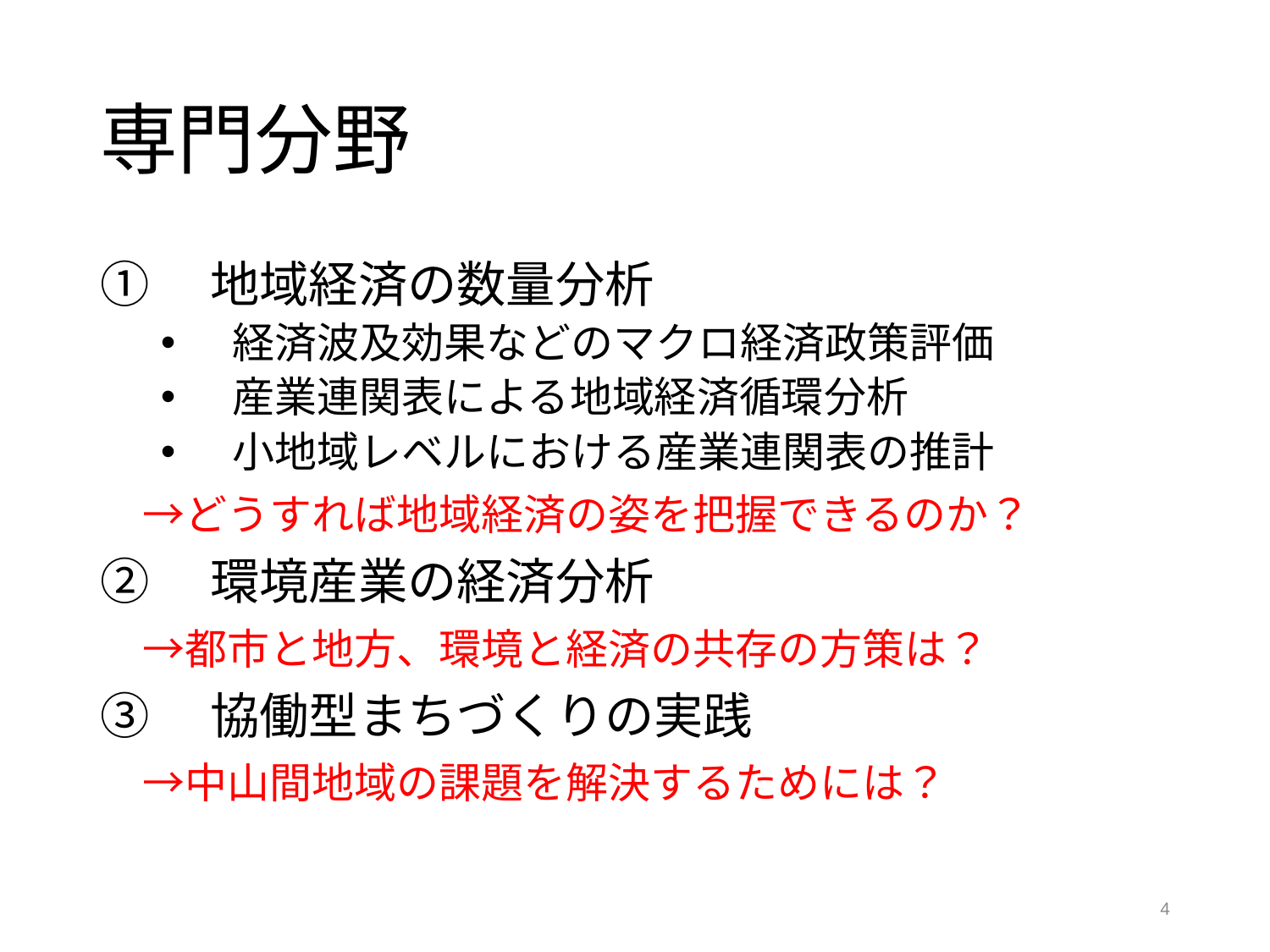

# 専門分野
①　地域経済の数量分析
経済波及効果などのマクロ経済政策評価
産業連関表による地域経済循環分析
小地域レベルにおける産業連関表の推計
　→どうすれば地域経済の姿を把握できるのか？
②　環境産業の経済分析
　→都市と地方、環境と経済の共存の方策は？
③　協働型まちづくりの実践
　→中山間地域の課題を解決するためには？
4